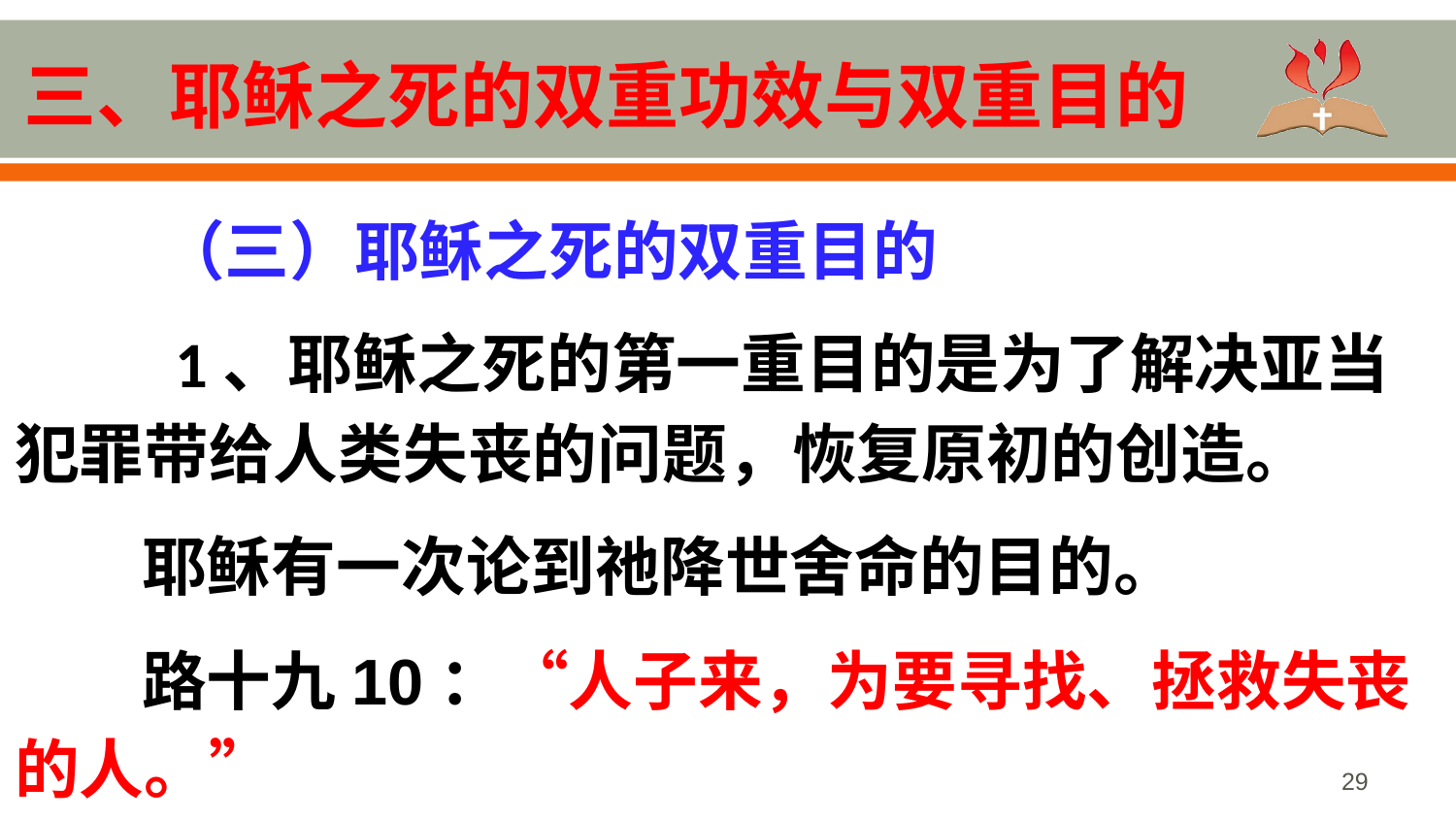

# 三、耶稣之死的双重功效与双重目的
	（三）耶稣之死的双重目的
	 1、耶稣之死的第一重目的是为了解决亚当犯罪带给人类失丧的问题，恢复原初的创造。
耶稣有一次论到祂降世舍命的目的。
路十九10：“人子来，为要寻找、拯救失丧的人。”

29